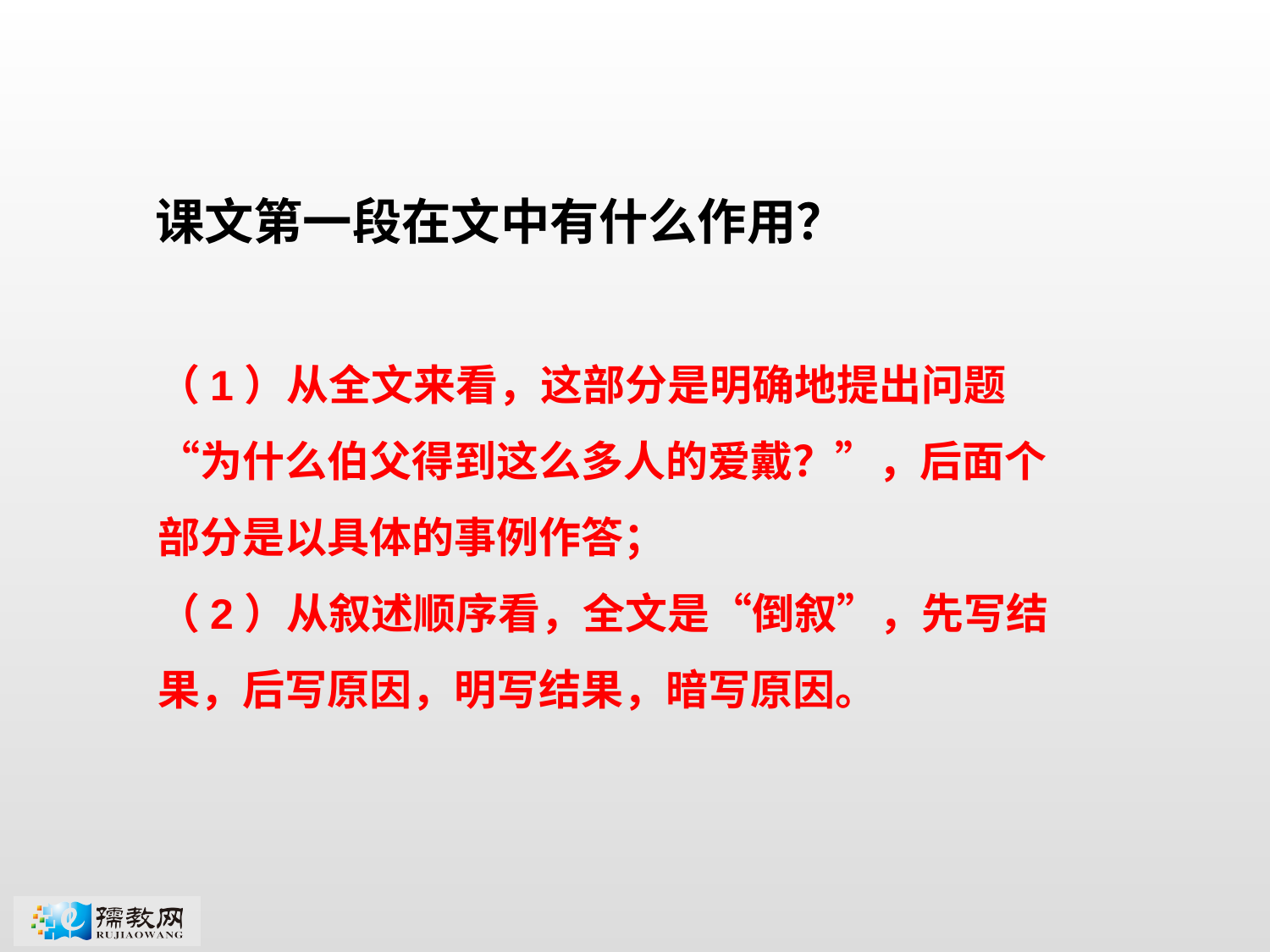

课文第一段在文中有什么作用？
（1）从全文来看，这部分是明确地提出问题“为什么伯父得到这么多人的爱戴？”，后面个部分是以具体的事例作答；
（2）从叙述顺序看，全文是“倒叙”，先写结果，后写原因，明写结果，暗写原因。